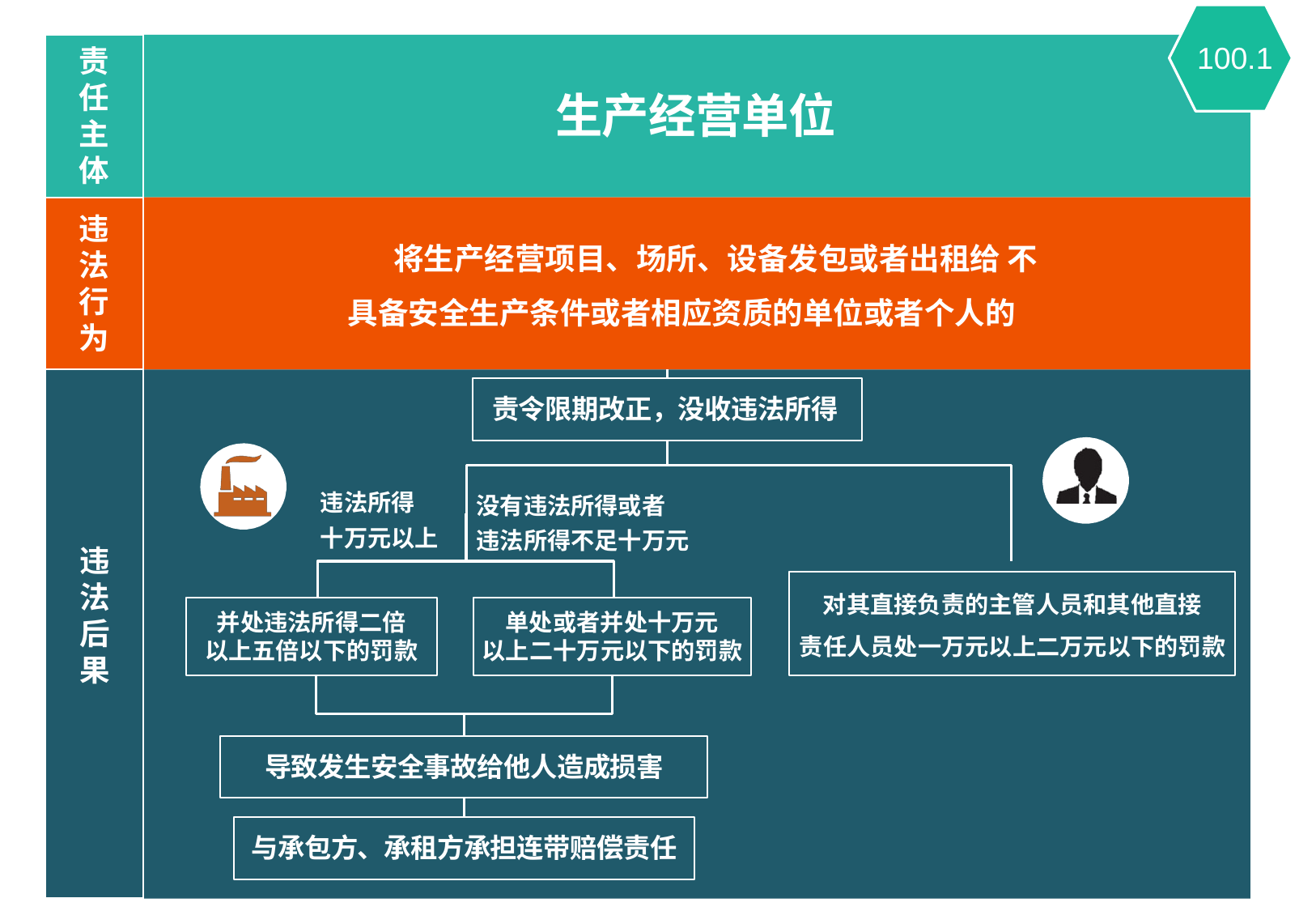

100.1
责 任 主 体
生产经营单位

违 法 行 为
将生产经营项目、场所、设备发包或者出租给 不具备安全生产条件或者相应资质的单位或者个人的

责令限期改正，没收违法所得

违法所得 十万元以上
没有违法所得或者 违法所得不足十万元

违 法 后 果

对其直接负责的主管人员和其他直接

并处违法所得二倍 以上五倍以下的罚款
单处或者并处十万元 以上二十万元以下的罚款
责任人员处一万元以上二万元以下的罚款

导致发生安全事故给他人造成损害

与承包方、承租方承担连带赔偿责任